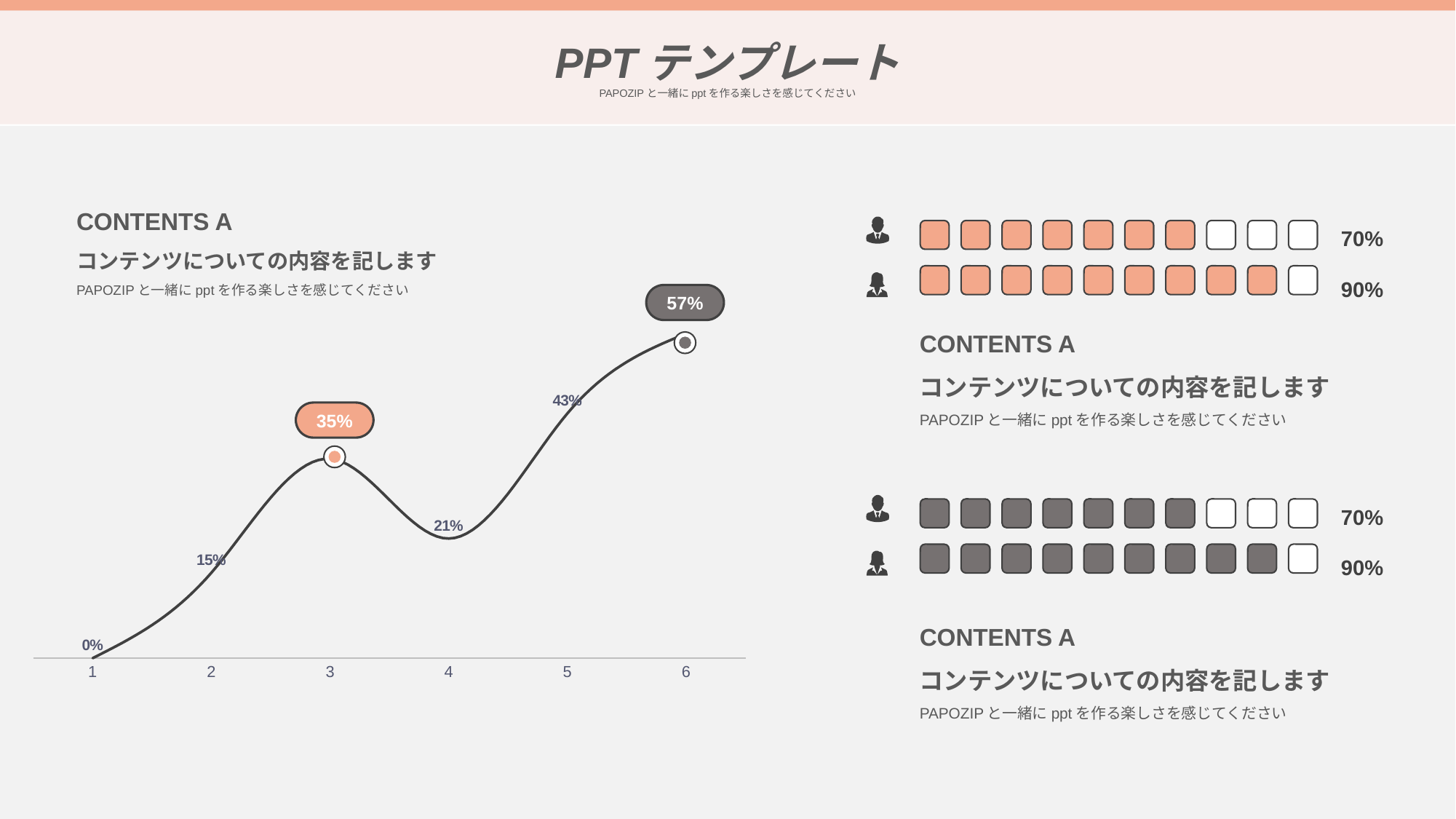

PPTテンプレート
PAPOZIPと一緒にpptを作る楽しさを感じてください
CONTENTS A
コンテンツについての内容を記します
PAPOZIPと一緒にpptを作る楽しさを感じてください
70%
90%

57%
CONTENTS A
コンテンツについての内容を記します
PAPOZIPと一緒にpptを作る楽しさを感じてください

### Chart

| Category | 계열 1 |
|---|---|
| 1 | 0.0 |
| 2 | 0.15 |
| 3 | 0.35 |
| 4 | 0.21 |
| 5 | 0.43 |
| 6 | 0.57 |

35%

70%
90%

CONTENTS A
コンテンツについての内容を記します
PAPOZIPと一緒にpptを作る楽しさを感じてください